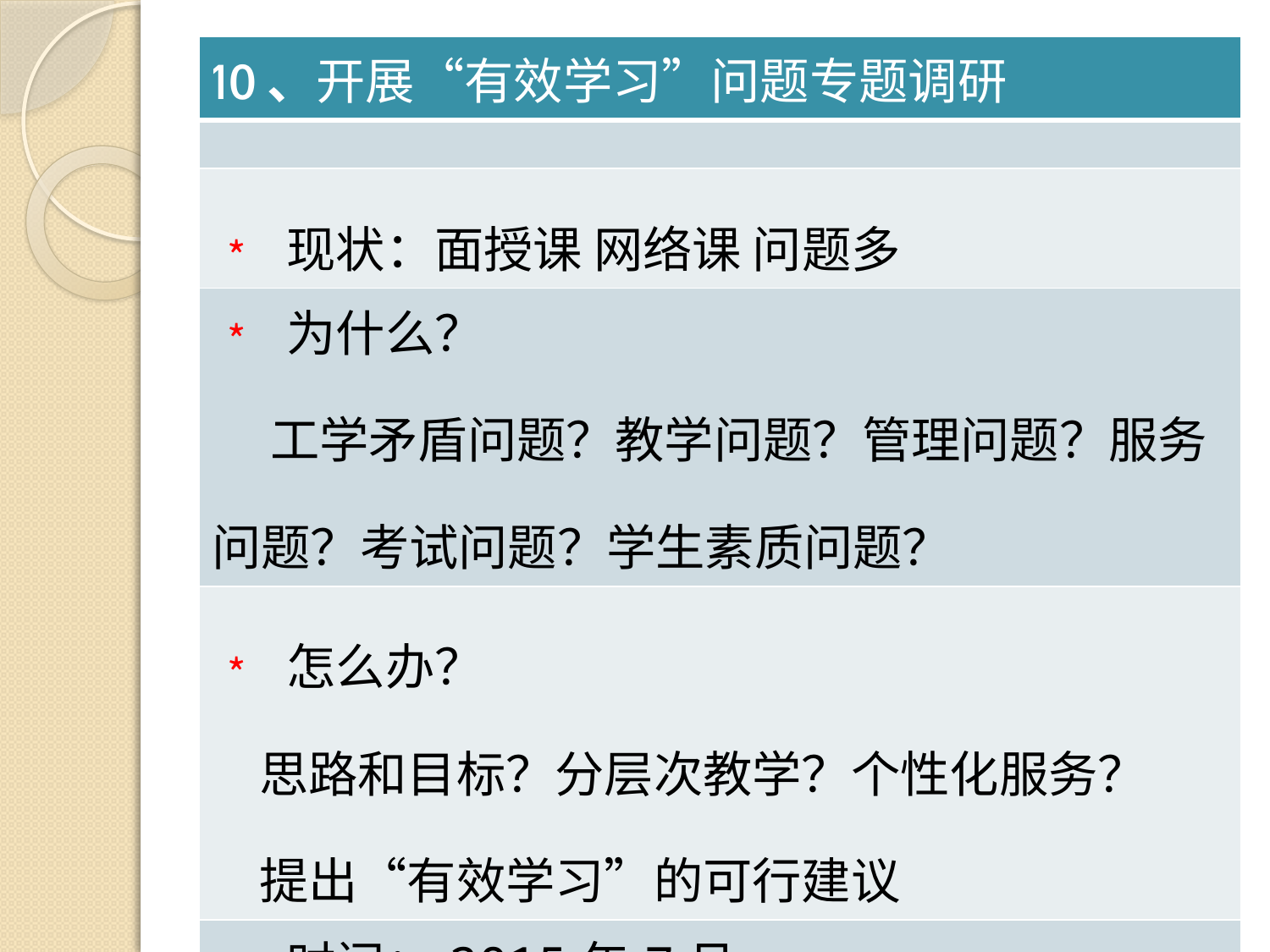

| 10、开展“有效学习”问题专题调研 |
| --- |
|  |
| ﹡ 现状：面授课 网络课 问题多 |
| ﹡ 为什么？ 工学矛盾问题？教学问题？管理问题？服务问题？考试问题？学生素质问题？ |
| ﹡ 怎么办？ 思路和目标？分层次教学？个性化服务？ 提出“有效学习”的可行建议 |
| ﹡ 时间：2015年7月 |
#